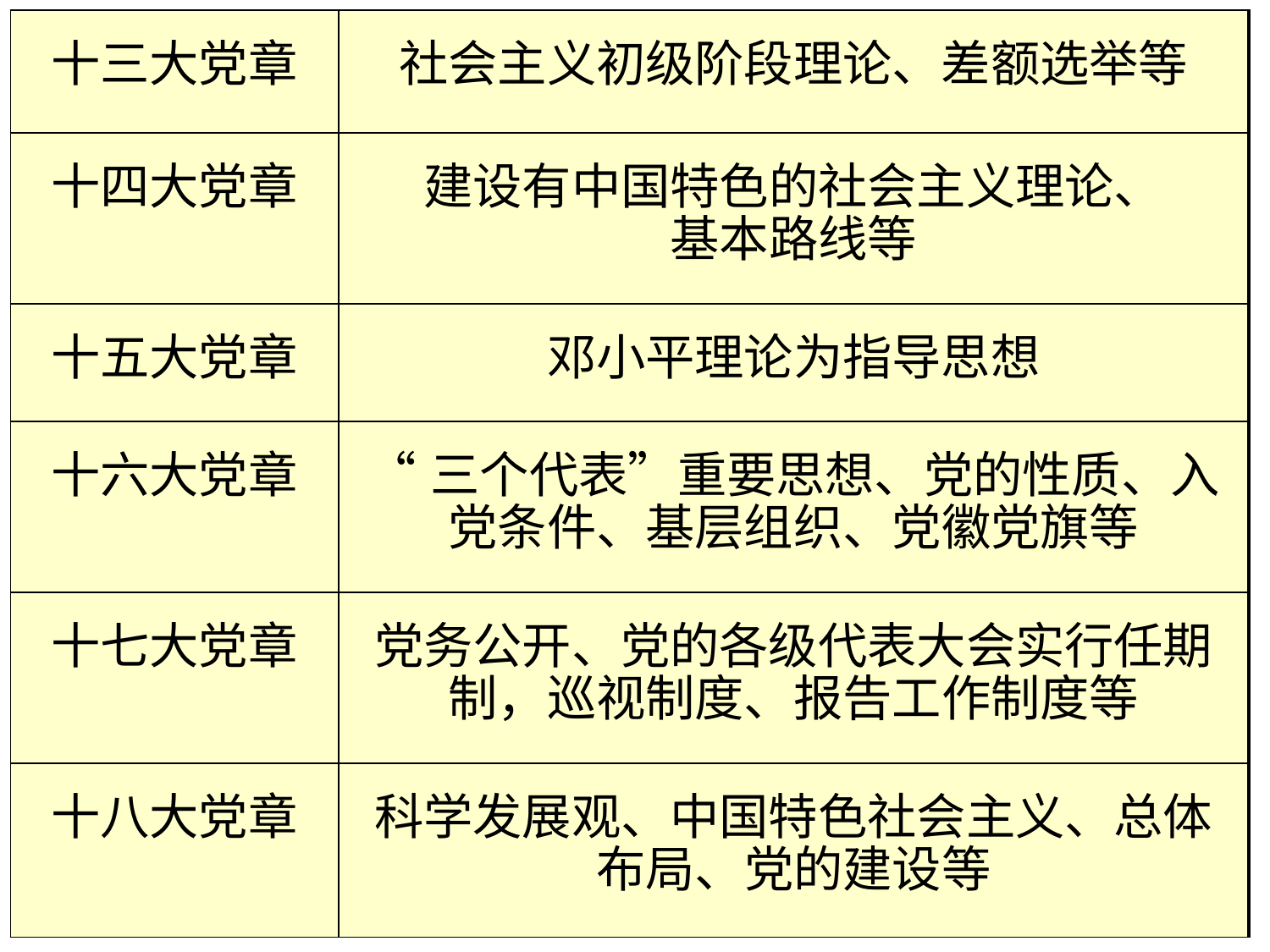

| 十三大党章 | 社会主义初级阶段理论、差额选举等 |
| --- | --- |
| 十四大党章 | 建设有中国特色的社会主义理论、 基本路线等 |
| 十五大党章 | 邓小平理论为指导思想 |
| 十六大党章 | “三个代表”重要思想、党的性质、入党条件、基层组织、党徽党旗等 |
| 十七大党章 | 党务公开、党的各级代表大会实行任期制，巡视制度、报告工作制度等 |
| 十八大党章 | 科学发展观、中国特色社会主义、总体布局、党的建设等 |